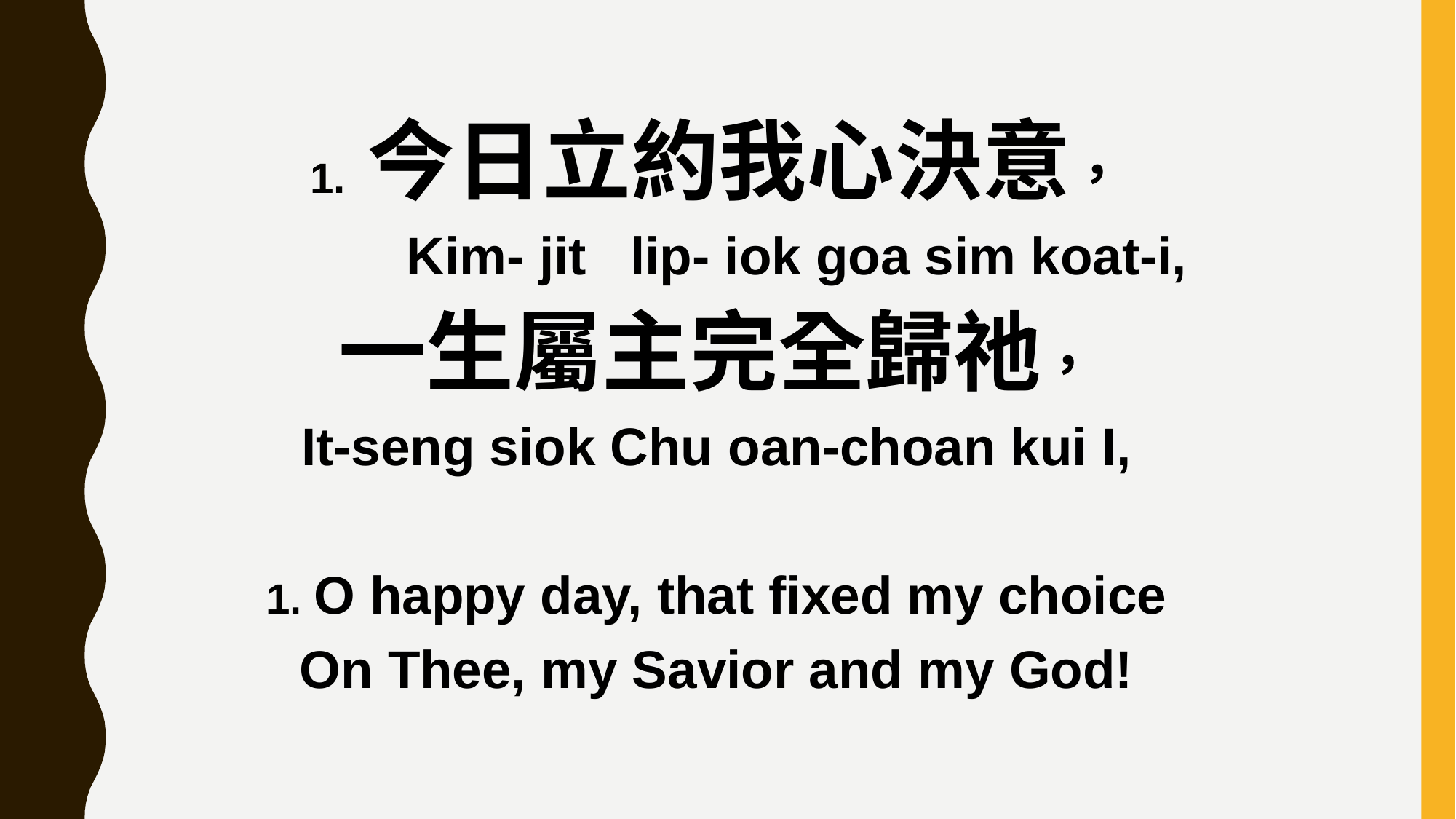

1. 今日立約我心決意，
                Kim- jit   lip- iok goa sim koat-i,
一生屬主完全歸祂，
It-seng siok Chu oan-choan kui I,

1. O happy day, that fixed my choice
On Thee, my Savior and my God!